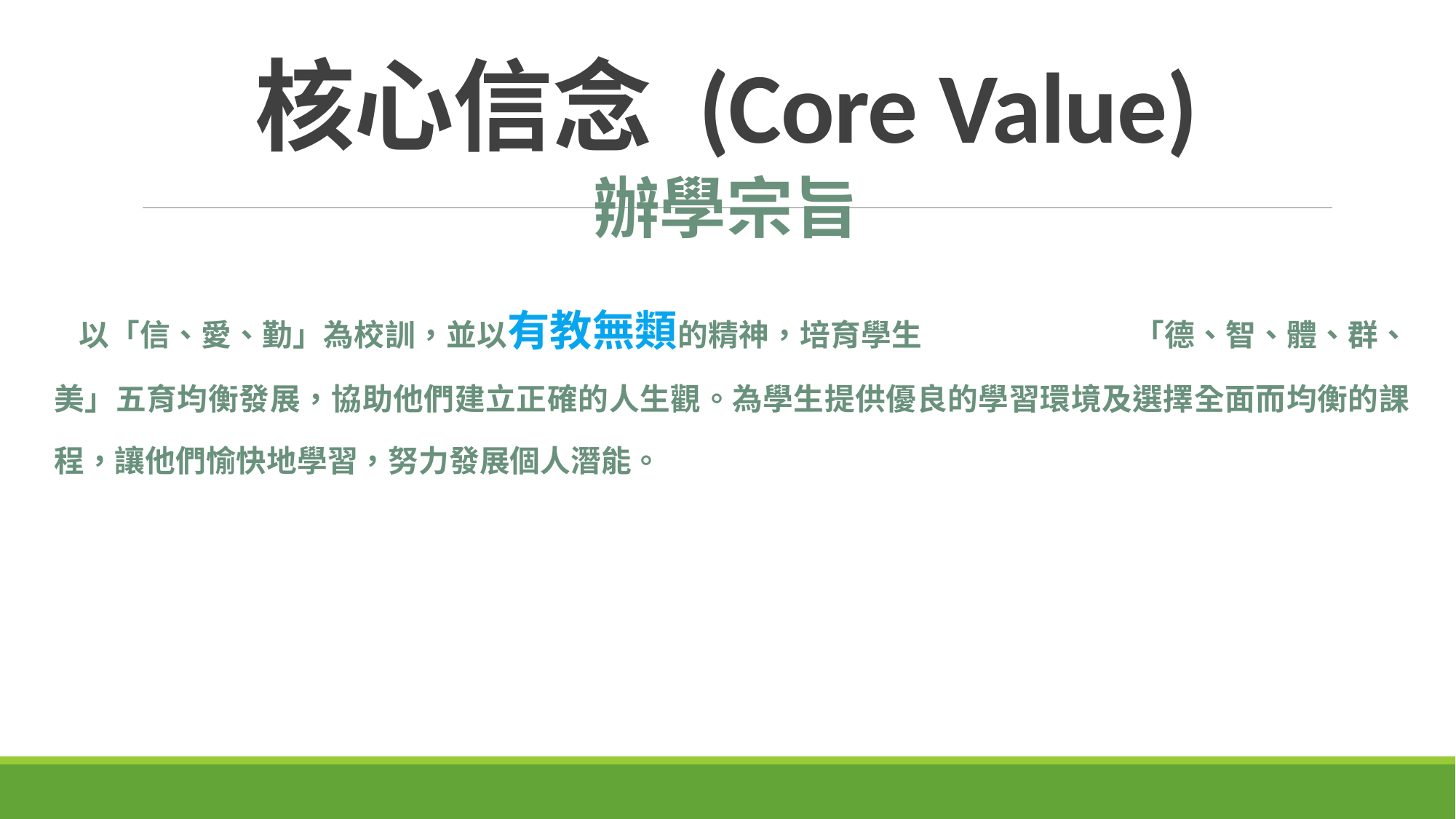

# 核心信念 (Core Value)
辦學宗旨
    以「信、愛、勤」為校訓，並以有教無類的精神，培育學生                              「德、智、體、群、美」五育均衡發展，協助他們建立正確的人生觀。為學生提供優良的學習環境及選擇全面而均衡的課程，讓他們愉快地學習，努力發展個人潛能。